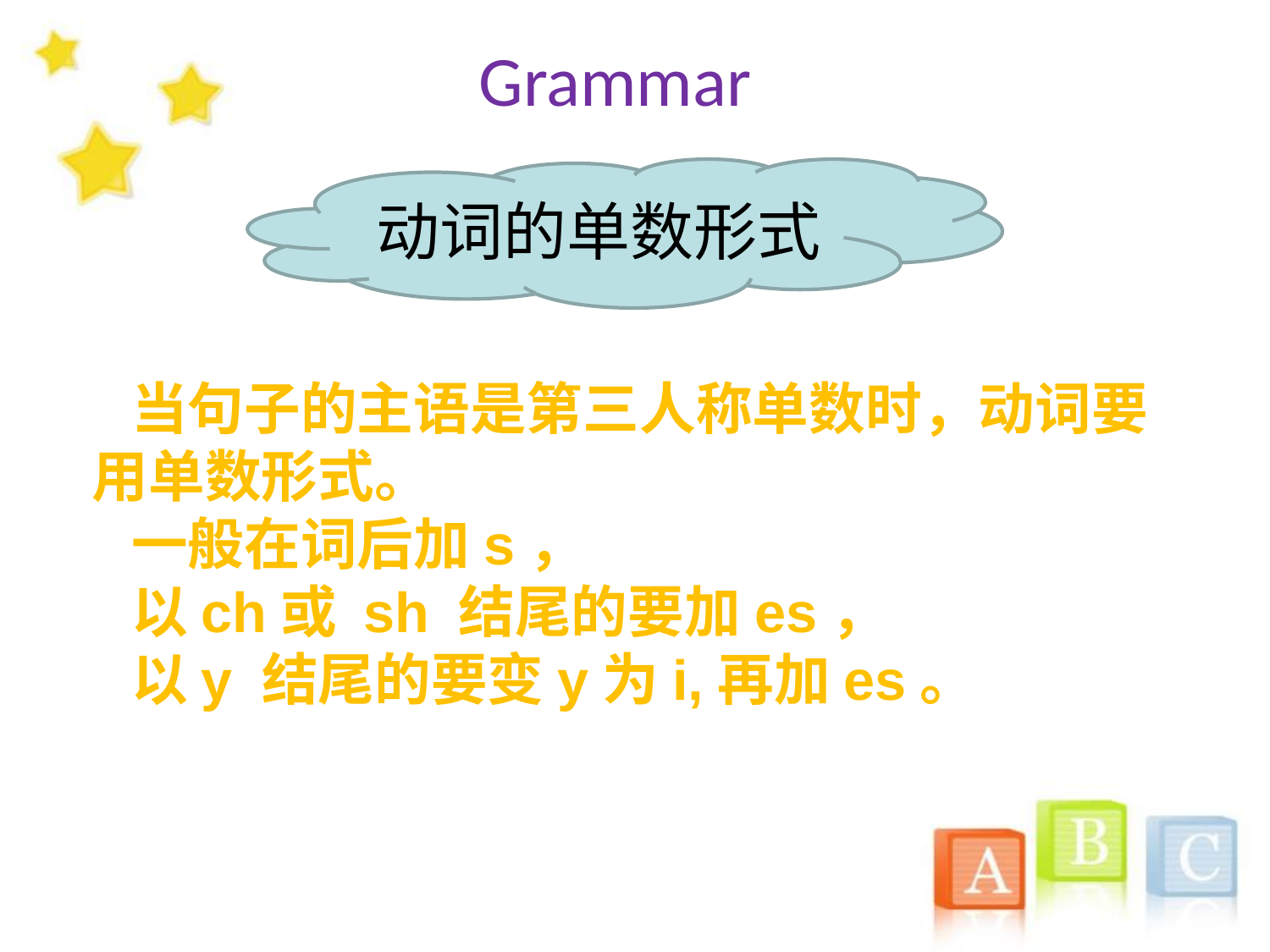

Grammar
动词的单数形式
  当句子的主语是第三人称单数时，动词要用单数形式。
  一般在词后加s，
  以ch或 sh 结尾的要加es，
  以y 结尾的要变y为i,再加es。